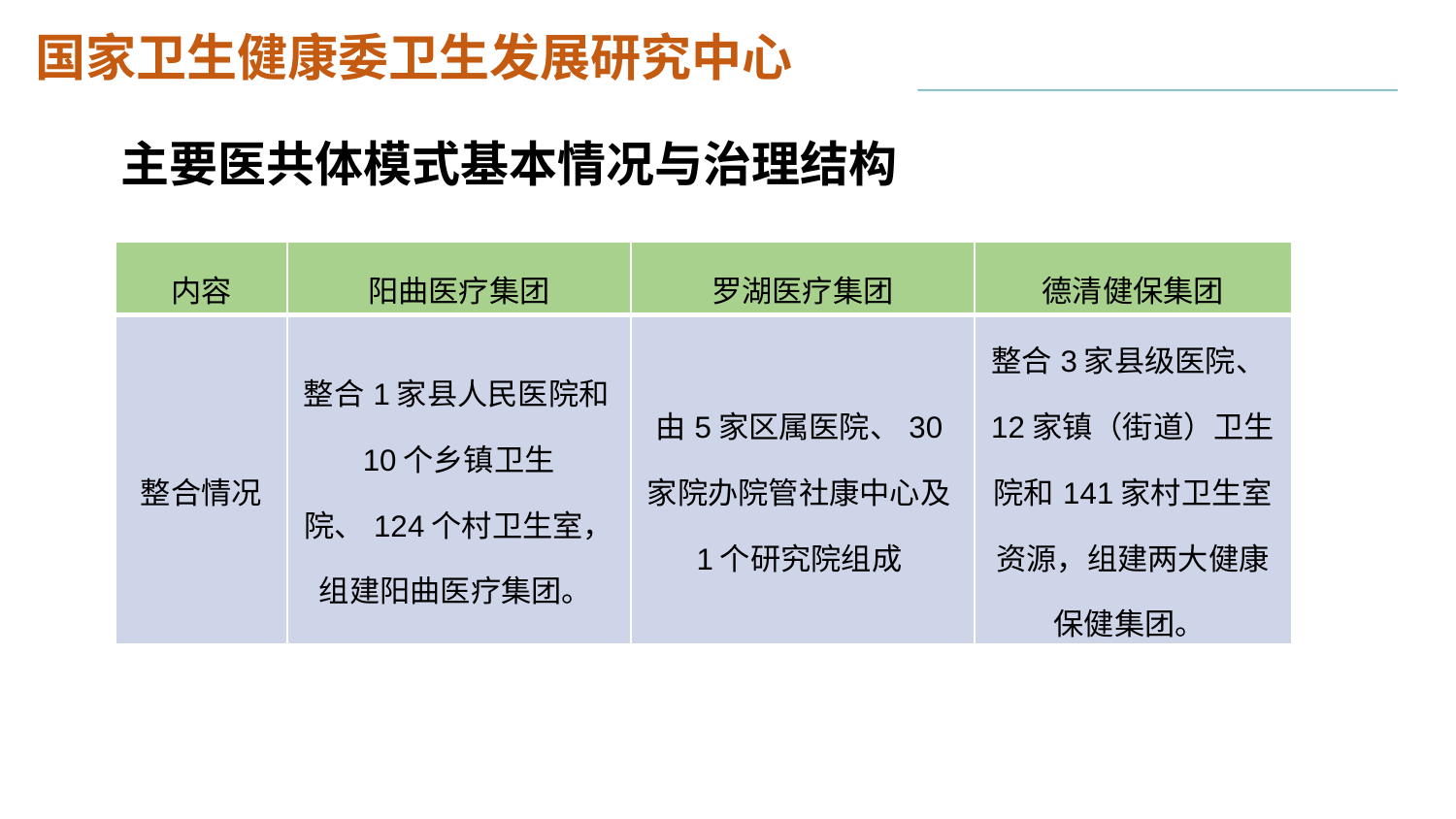

# 主要医共体模式基本情况与治理结构
| 内容 | 阳曲医疗集团 | 罗湖医疗集团 | 德清健保集团 |
| --- | --- | --- | --- |
| 整合情况 | 整合1家县人民医院和10个乡镇卫生院、124个村卫生室，组建阳曲医疗集团。 | 由5家区属医院、30家院办院管社康中心及1个研究院组成 | 整合3家县级医院、12家镇（街道）卫生院和141家村卫生室资源，组建两大健康保健集团。 |